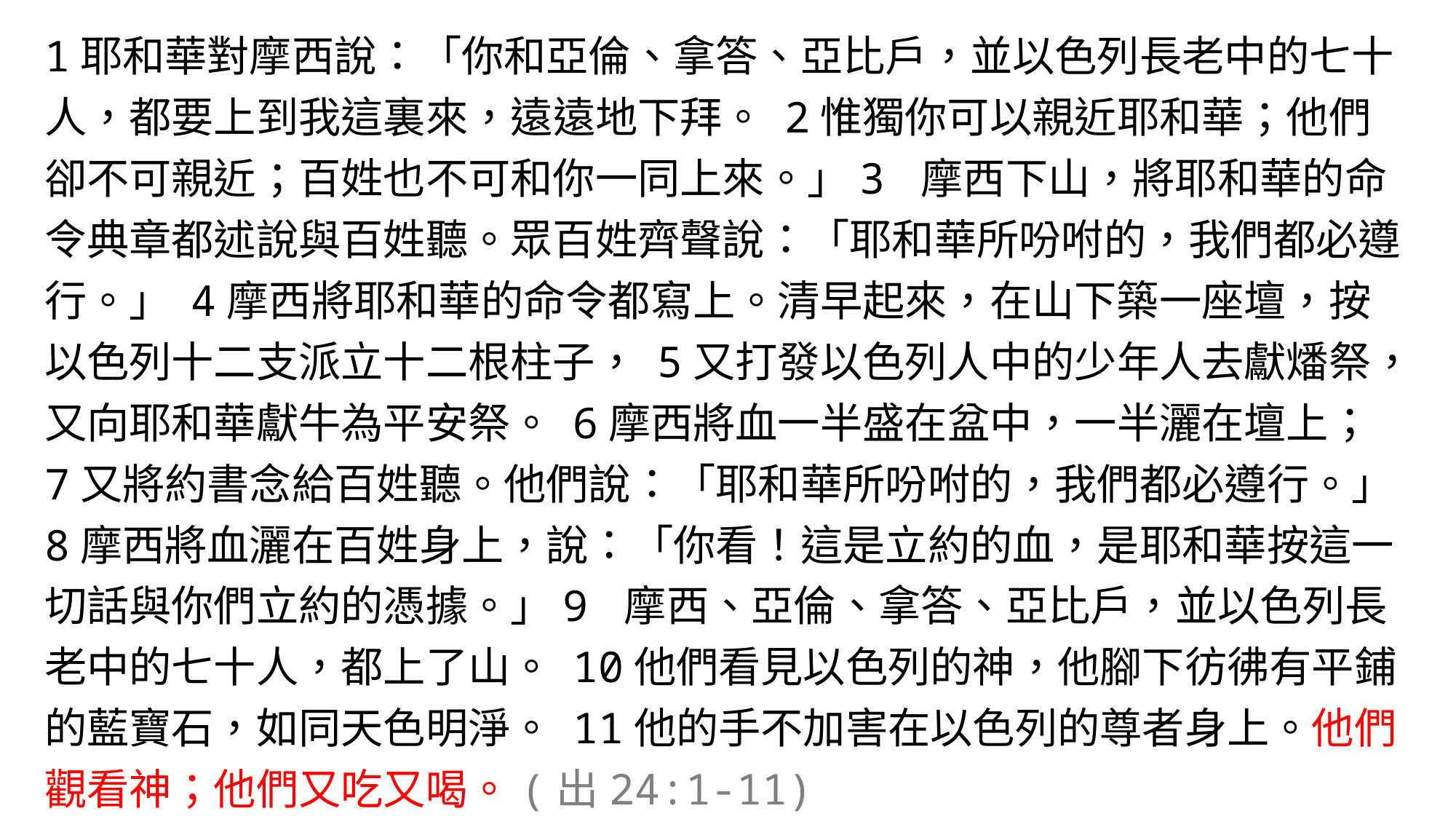

1耶和華對摩西說：「你和亞倫、拿答、亞比戶，並以色列長老中的七十人，都要上到我這裏來，遠遠地下拜。 2惟獨你可以親近耶和華；他們卻不可親近；百姓也不可和你一同上來。」3 摩西下山，將耶和華的命令典章都述說與百姓聽。眾百姓齊聲說：「耶和華所吩咐的，我們都必遵行。」 4摩西將耶和華的命令都寫上。清早起來，在山下築一座壇，按以色列十二支派立十二根柱子， 5又打發以色列人中的少年人去獻燔祭，又向耶和華獻牛為平安祭。 6摩西將血一半盛在盆中，一半灑在壇上； 7又將約書念給百姓聽。他們說：「耶和華所吩咐的，我們都必遵行。」 8摩西將血灑在百姓身上，說：「你看！這是立約的血，是耶和華按這一切話與你們立約的憑據。」9 摩西、亞倫、拿答、亞比戶，並以色列長老中的七十人，都上了山。 10他們看見以色列的神，他腳下彷彿有平鋪的藍寶石，如同天色明淨。 11他的手不加害在以色列的尊者身上。他們觀看神；他們又吃又喝。(出24:1-11)